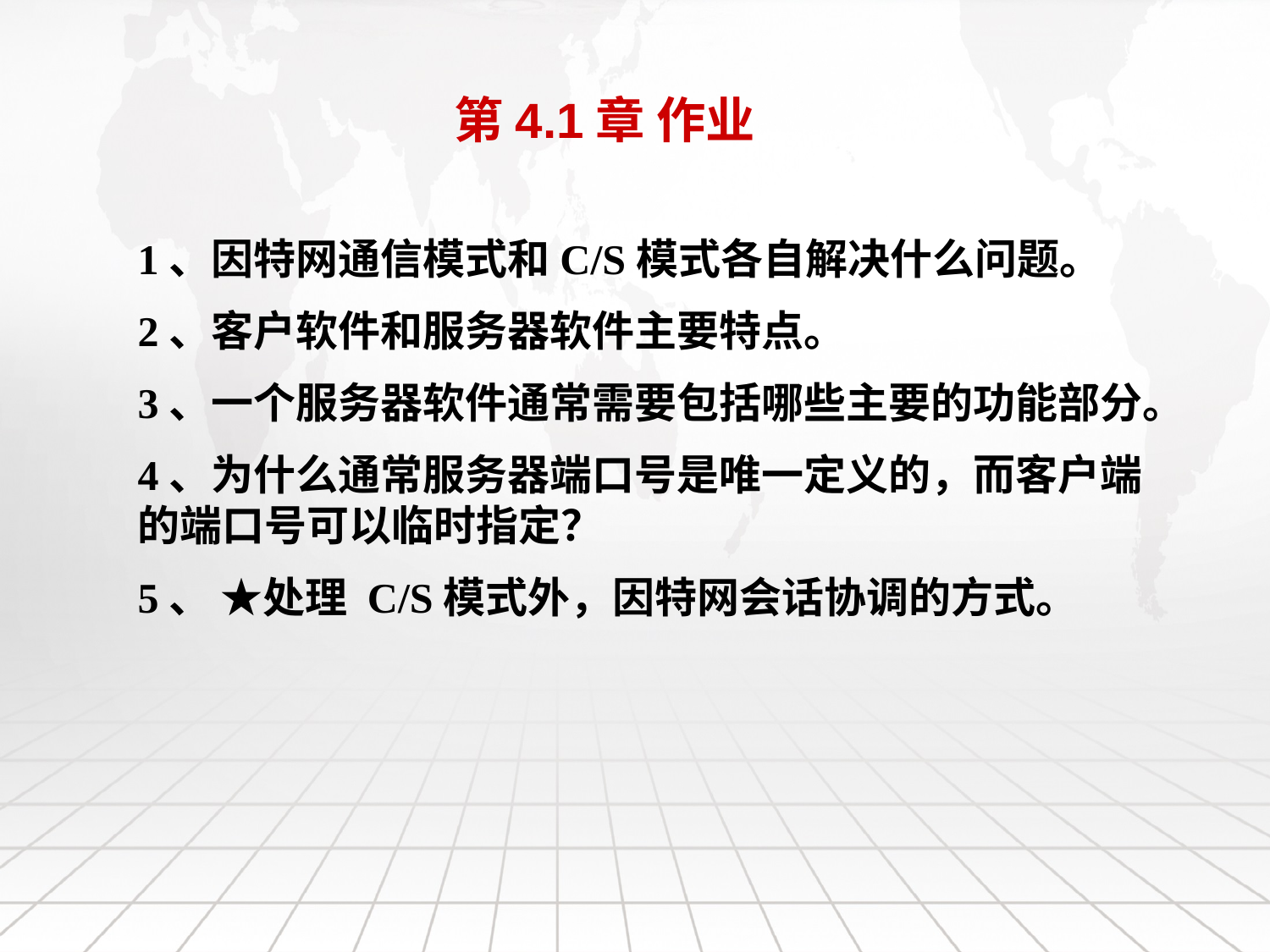

第4.1章 作业
1、因特网通信模式和C/S模式各自解决什么问题。
2、客户软件和服务器软件主要特点。
3、一个服务器软件通常需要包括哪些主要的功能部分。
4、为什么通常服务器端口号是唯一定义的，而客户端的端口号可以临时指定？
5、 ★处理 C/S模式外，因特网会话协调的方式。